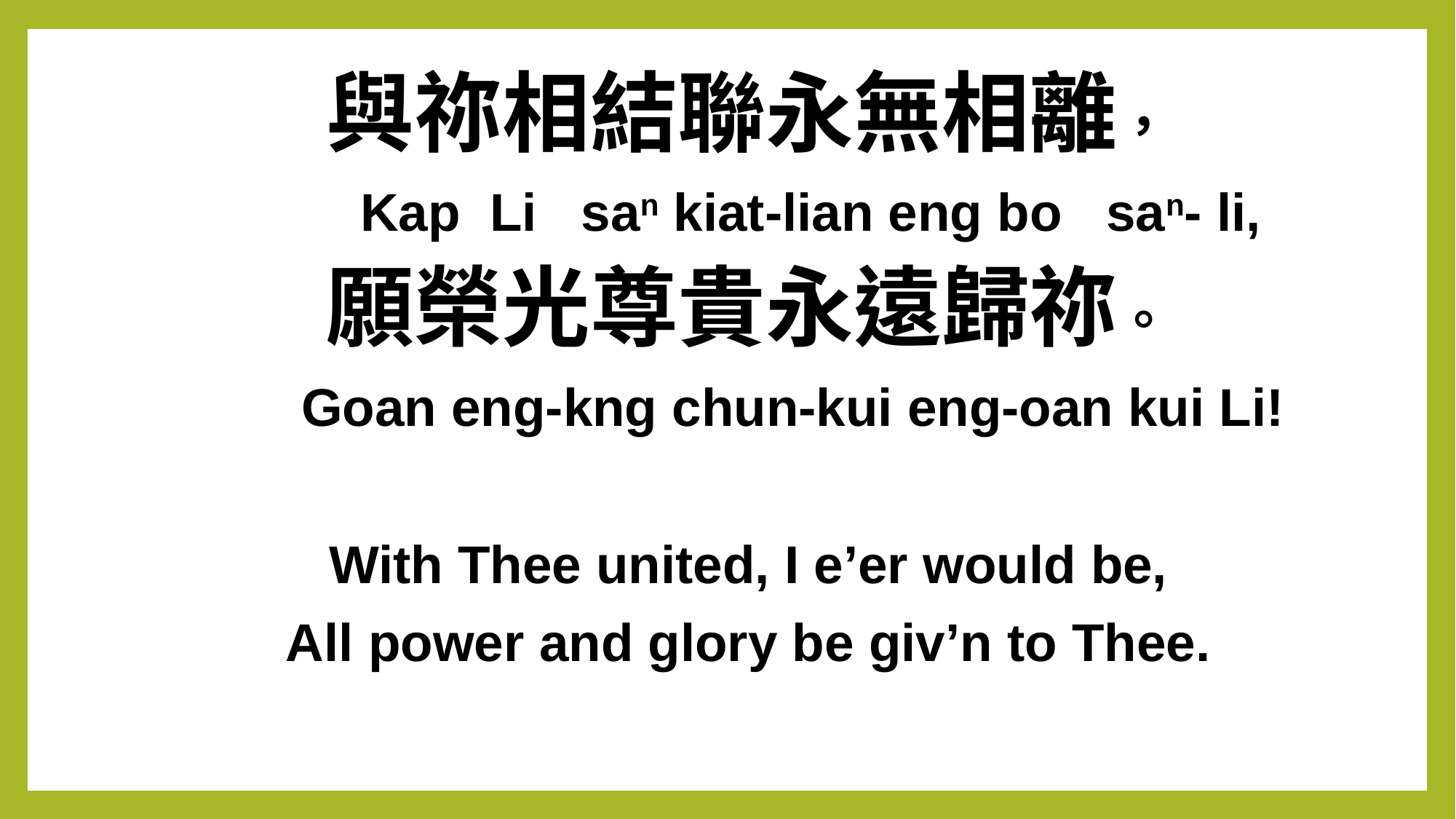

與祢相結聯永無相離，
           Kap  Li   san kiat-lian eng bo   san- li,
願榮光尊貴永遠歸祢。
       Goan eng-kng chun-kui eng-oan kui Li!

With Thee united, I e’er would be,
All power and glory be giv’n to Thee.